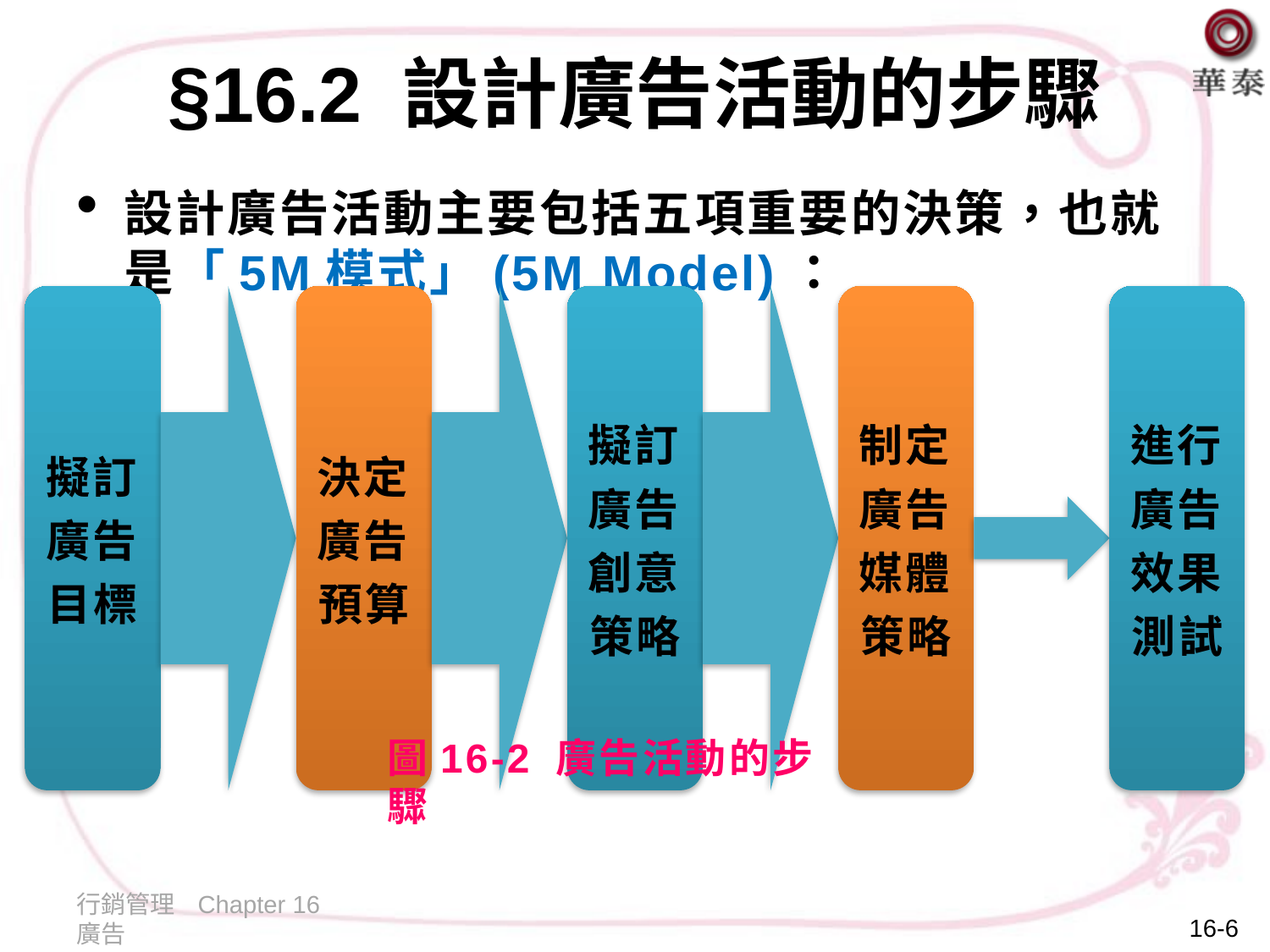

# §16.2 設計廣告活動的步驟
設計廣告活動主要包括五項重要的決策，也就是「5M模式」(5M Model)：
擬訂廣告目標
決定廣告預算
擬訂廣告創意策略
進行廣告效果測試
制定廣告媒體策略
圖16-2 廣告活動的步驟
行銷管理   Chapter 16   廣告
16-6